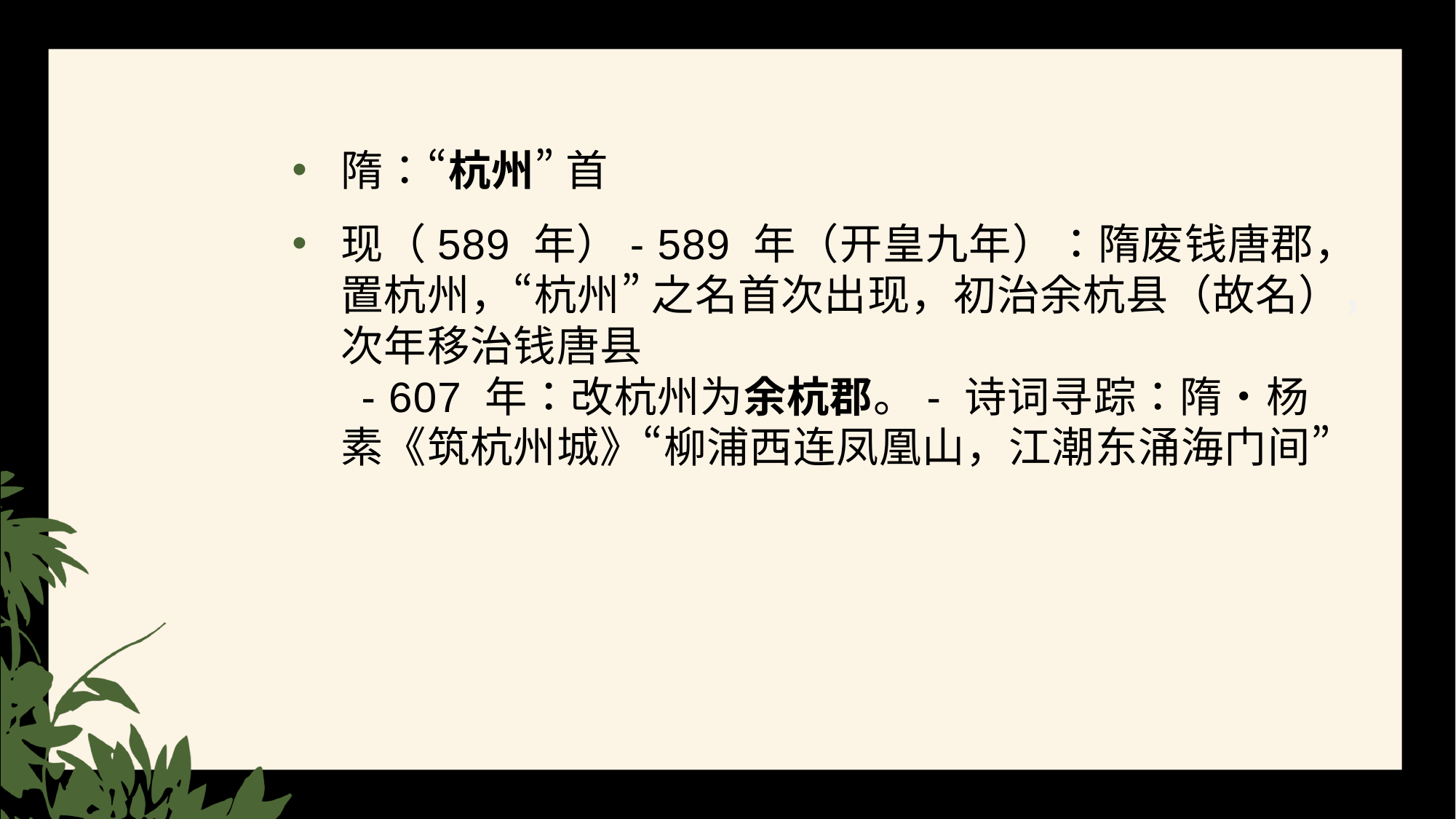

隋：“杭州” 首
现（589 年）- 589 年（开皇九年）：隋废钱唐郡，置杭州，“杭州” 之名首次出现，初治余杭县（故名），次年移治钱唐县                                                                      - 607 年：改杭州为余杭郡。- 诗词寻踪：隋・杨素《筑杭州城》“柳浦西连凤凰山，江潮东涌海门间”